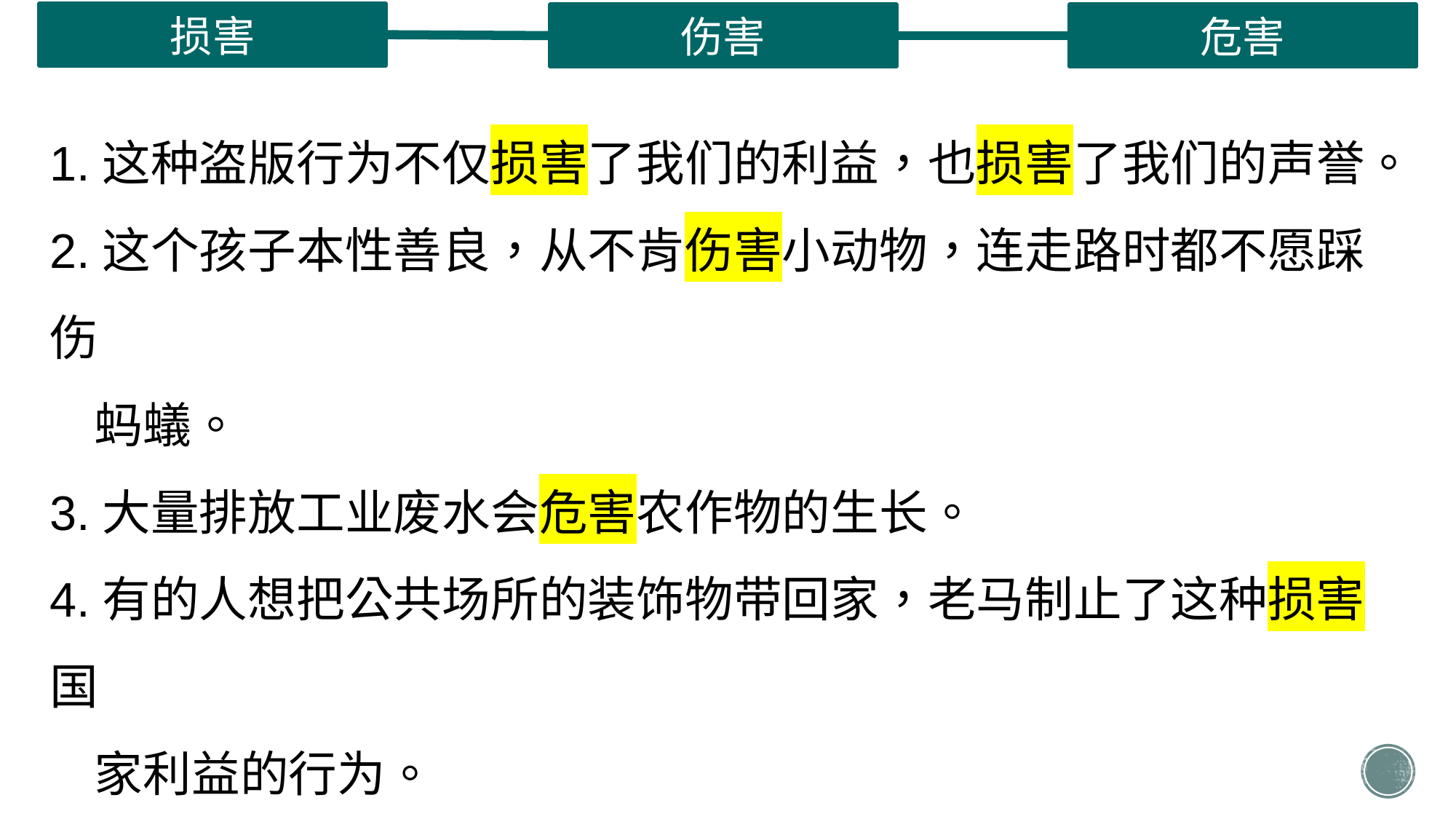

损害
伤害
危害
1.这种盗版行为不仅损害了我们的利益，也损害了我们的声誉。
2.这个孩子本性善良，从不肯伤害小动物，连走路时都不愿踩伤
   蚂蟻。
3.大量排放工业废水会危害农作物的生长。
4.有的人想把公共场所的装饰物带回家，老马制止了这种损害国
   家利益的行为。
5.说话要注意避免伤害别人的自尊心。
6.对于危害国家和人民安全的行为，必须严肃惩处。